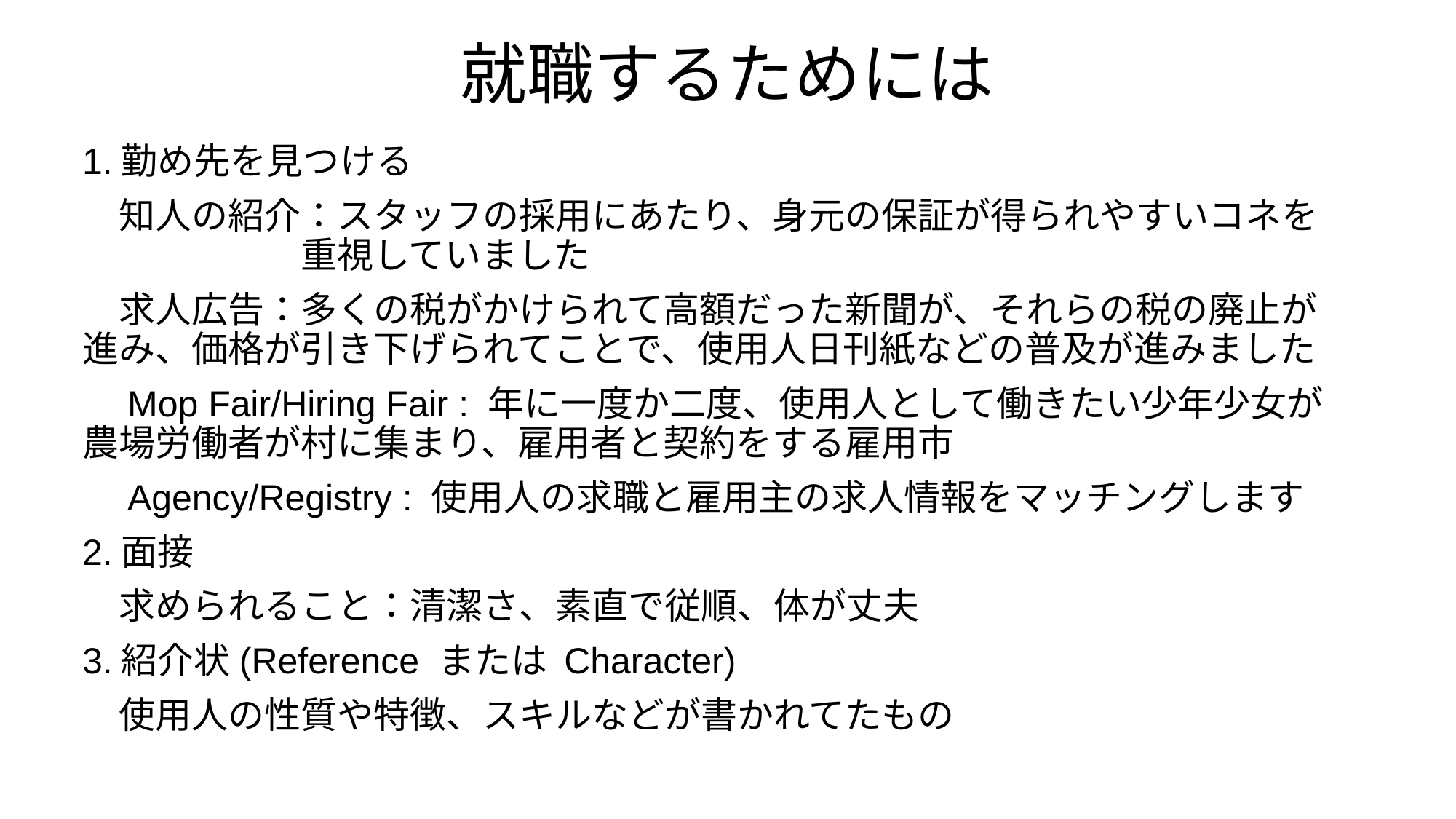

# 就職するためには
1.勤め先を見つける
　知人の紹介：スタッフの採用にあたり、身元の保証が得られやすいコネを　　　　　　重視していました
　求人広告：多くの税がかけられて高額だった新聞が、それらの税の廃止が進み、価格が引き下げられてことで、使用人日刊紙などの普及が進みました
　Mop Fair/Hiring Fair : 年に一度か二度、使用人として働きたい少年少女が農場労働者が村に集まり、雇用者と契約をする雇用市
　Agency/Registry : 使用人の求職と雇用主の求人情報をマッチングします
2.面接
　求められること：清潔さ、素直で従順、体が丈夫
3.紹介状(Reference または Character)
　使用人の性質や特徴、スキルなどが書かれてたもの